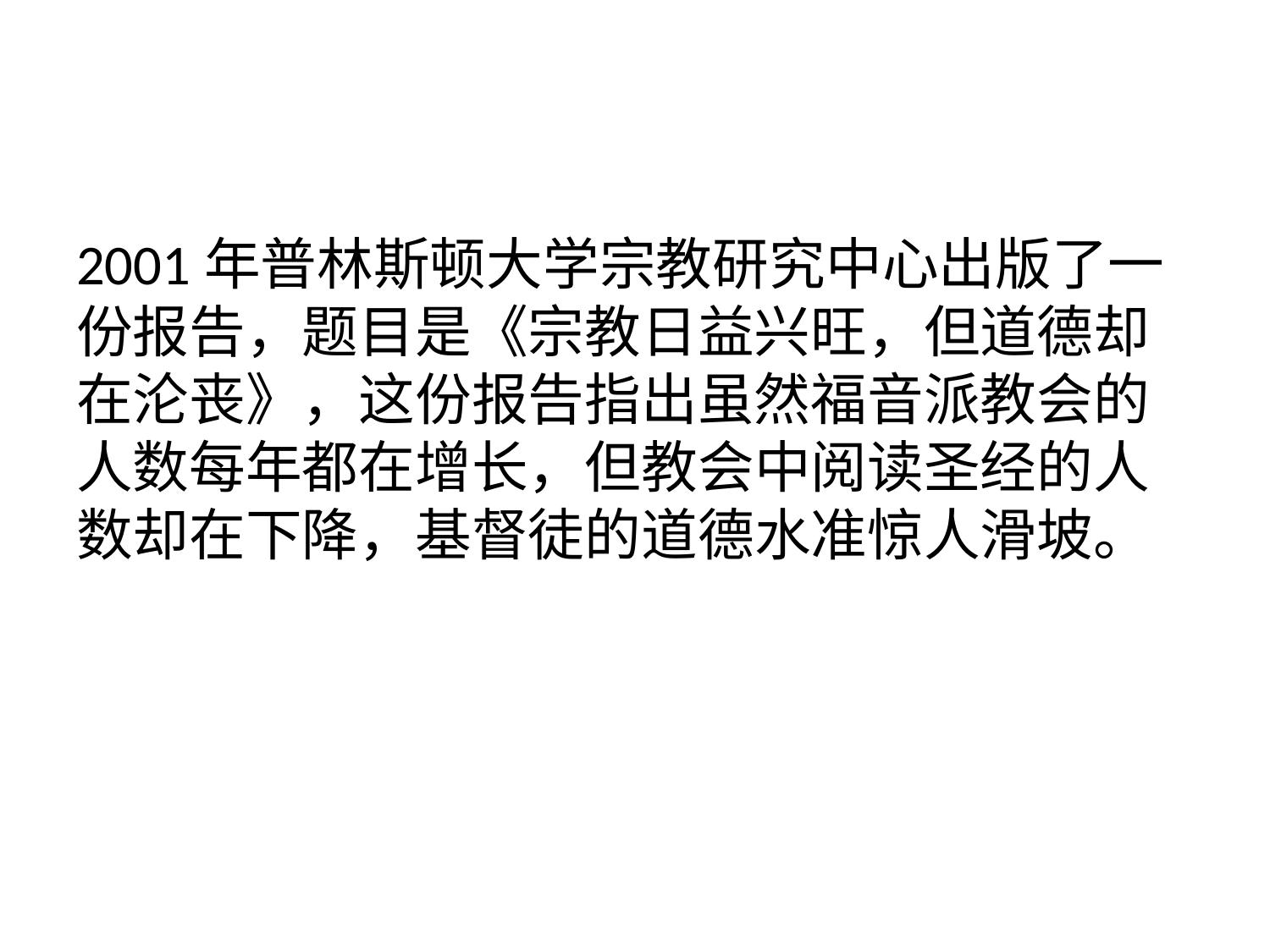

#
2001年普林斯顿大学宗教研究中心出版了一份报告，题目是《宗教日益兴旺，但道德却在沦丧》，这份报告指出虽然福音派教会的人数每年都在增长，但教会中阅读圣经的人数却在下降，基督徒的道德水准惊人滑坡。